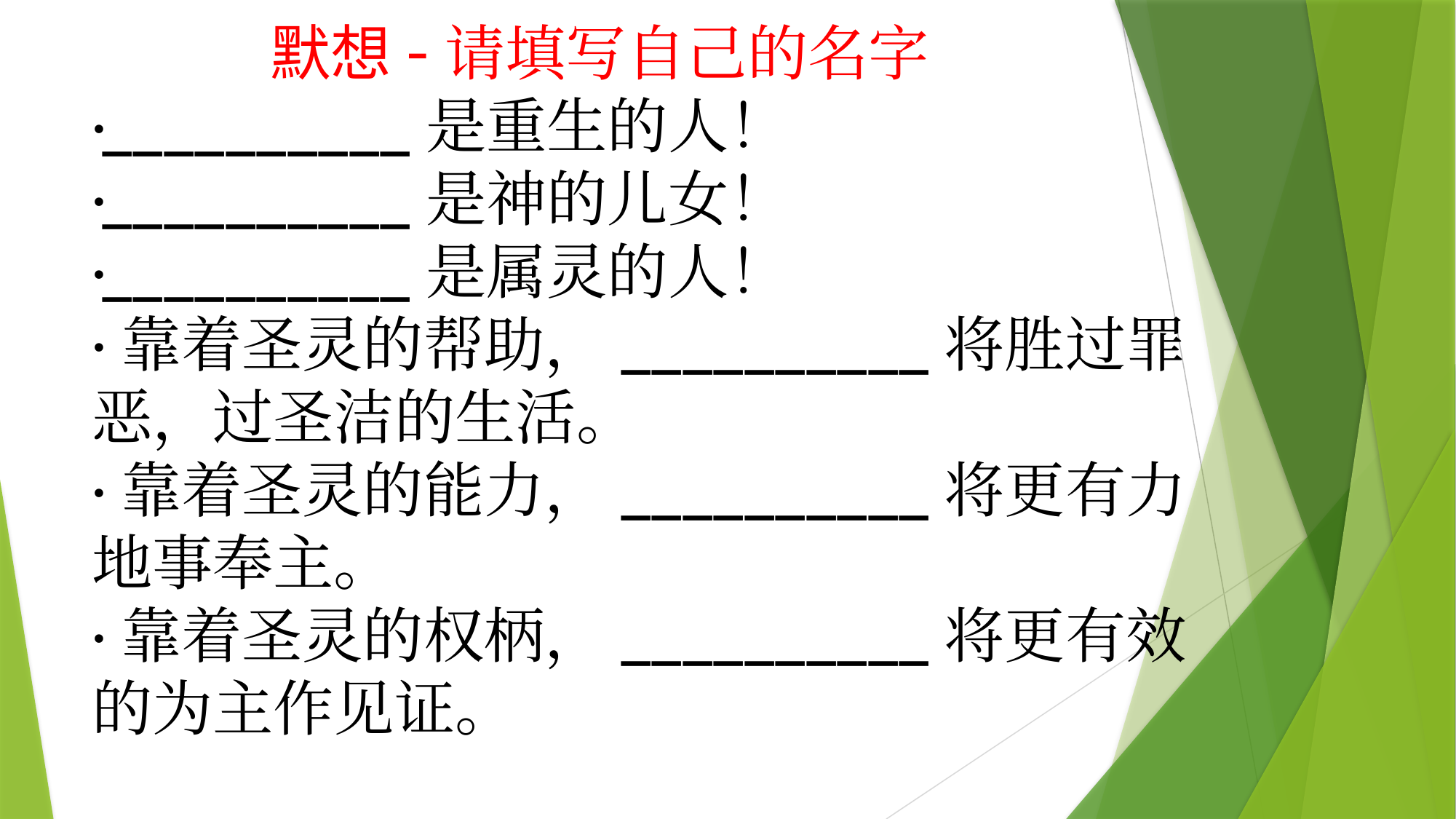

# 默想-请填写自己的名字 ·__________是重生的人！ ·__________是神的儿女！ ·__________是属灵的人！ ·靠着圣灵的帮助，__________将胜过罪恶，过圣洁的生活。 ·靠着圣灵的能力，__________将更有力地事奉主。 ·靠着圣灵的权柄，__________将更有效的为主作见证。